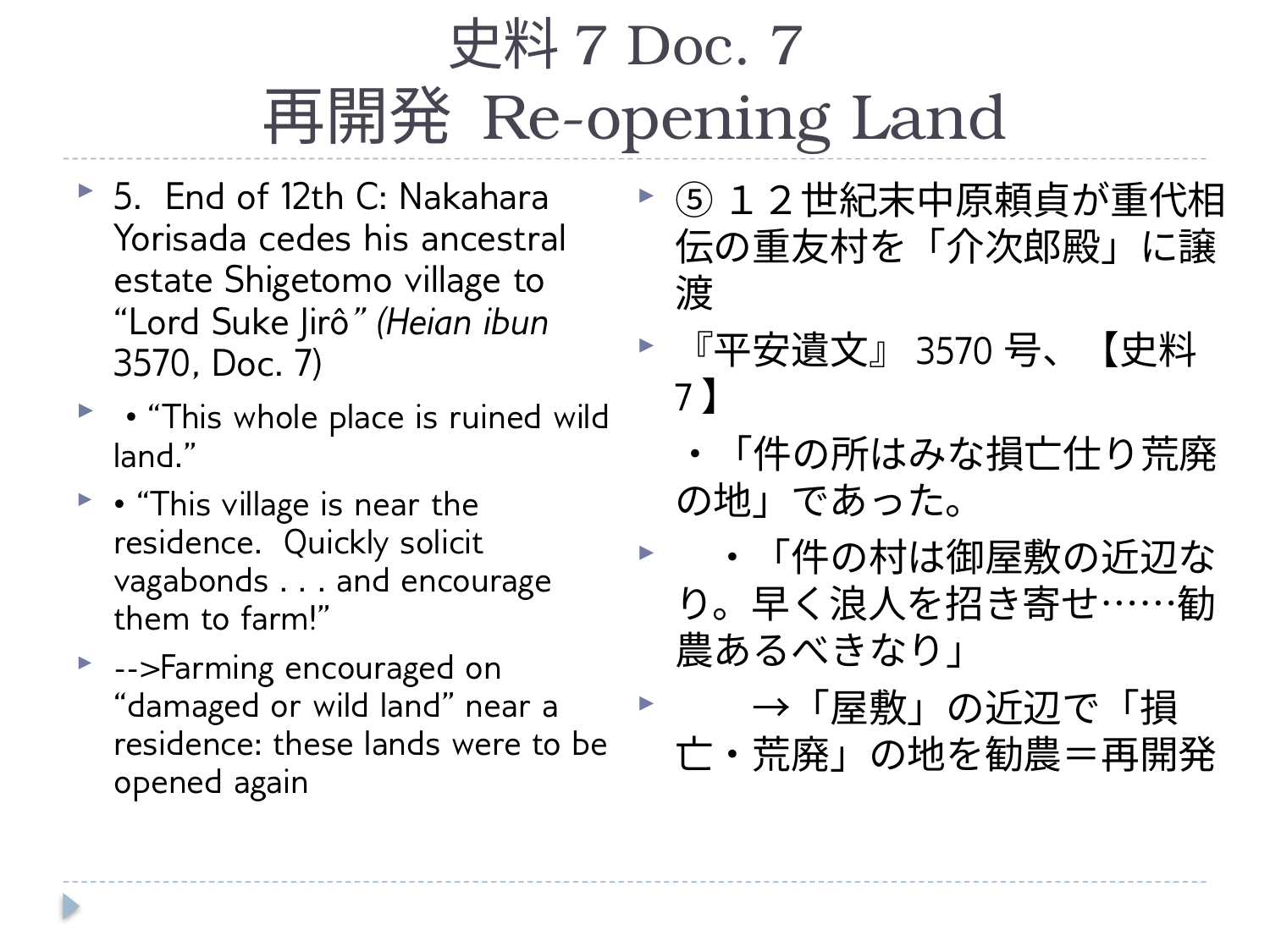

史料7 Doc. 7
再開発 Re-opening Land
5.  End of 12th C: Nakahara Yorisada cedes his ancestral estate Shigetomo village to “Lord Suke Jirô” (Heian ibun 3570, Doc. 7)
 • “This whole place is ruined wild land.”
• “This village is near the residence.  Quickly solicit vagabonds . . . and encourage them to farm!”
-->Farming encouraged on “damaged or wild land” near a residence: these lands were to be opened again

⑤１２世紀末中原頼貞が重代相伝の重友村を「介次郎殿」に譲渡
『平安遺文』3570号、【史料7】
　・「件の所はみな損亡仕り荒廃の地」であった。
　・「件の村は御屋敷の近辺なり。早く浪人を招き寄せ……勧農あるべきなり」
　　→「屋敷」の近辺で「損亡・荒廃」の地を勧農＝再開発